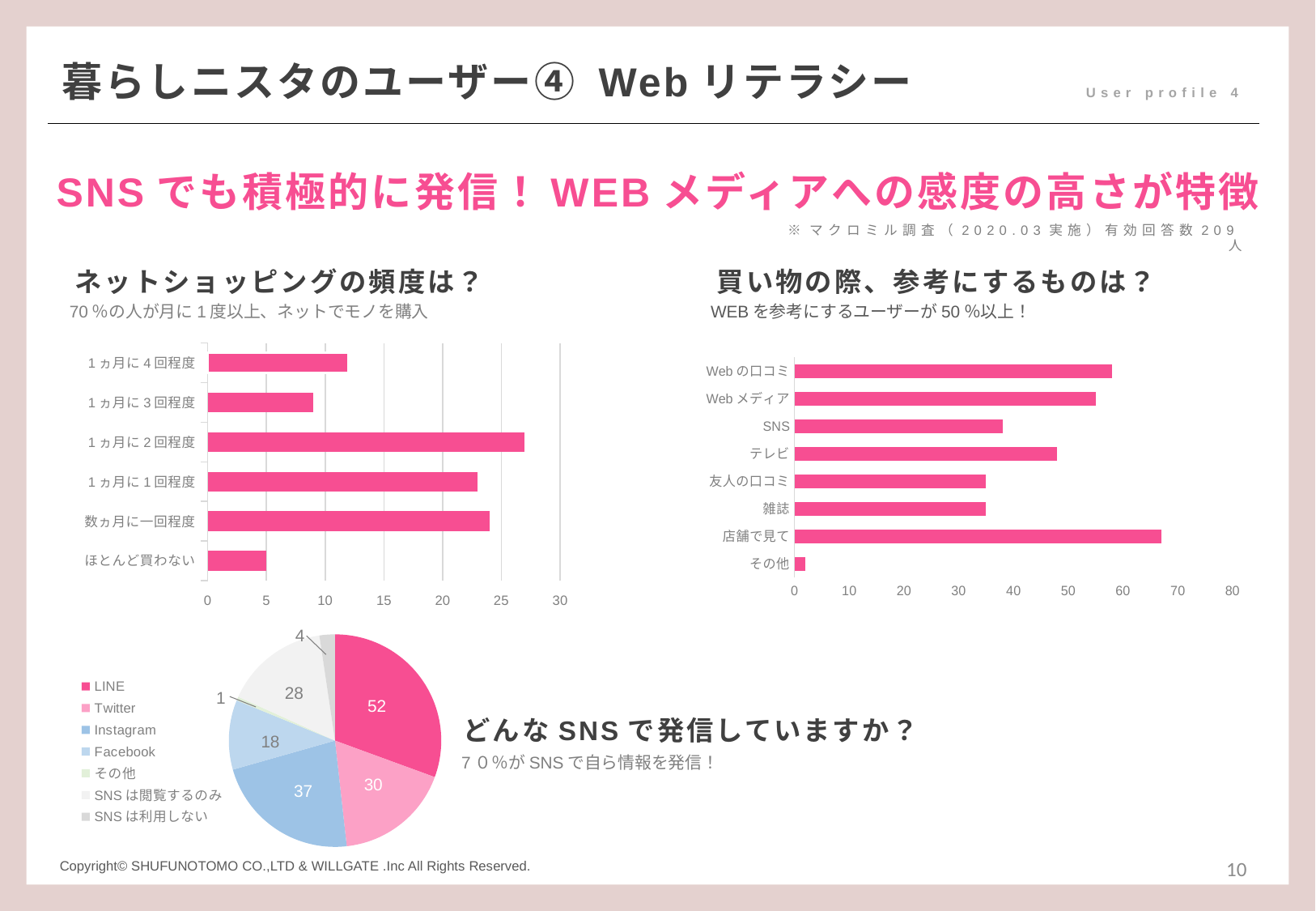

暮らしニスタのユーザー④ Webリテラシー
User profile 4
SNSでも積極的に発信！WEBメディアへの感度の高さが特徴
※マクロミル調査（2020.03実施）有効回答数209人
ネットショッピングの頻度は？
買い物の際、参考にするものは？
70％の人が月に1度以上、ネットでモノを購入
WEBを参考にするユーザーが50％以上！

### Chart

| Category | 列1 |
|---|---|
| ほとんど買わない | 5.0 |
| 数ヵ月に一回程度 | 24.0 |
| 1ヵ月に1回程度 | 23.0 |
| 1ヵ月に2回程度 | 27.0 |
| 1ヵ月に3回程度 | 9.0 |
| 1ヵ月に4回程度 | 12.0 |

### Chart

| Category | 列1 |
|---|---|
| その他 | 2.0 |
| 店舗で見て | 67.0 |
| 雑誌 | 35.0 |
| 友人の口コミ | 35.0 |
| テレビ | 48.0 |
| SNS | 38.0 |
| Webメディア | 55.0 |
| Webの口コミ | 58.0 |
4

### Chart

| Category | 列1 |
|---|---|
| LINE | 52.0 |
| Twitter | 30.0 |
| Instagram | 38.0 |
| Facebook | 18.0 |
| その他 | 1.0 |
| SNSは閲覧するのみ | 27.0 |
| SNSは利用しない | 4.0 |
28
1
52
どんなSNSで発信していますか？
18
7０％がSNSで自ら情報を発信！
30
37
10
Copyright© SHUFUNOTOMO CO.,LTD & WILLGATE .Inc All Rights Reserved.